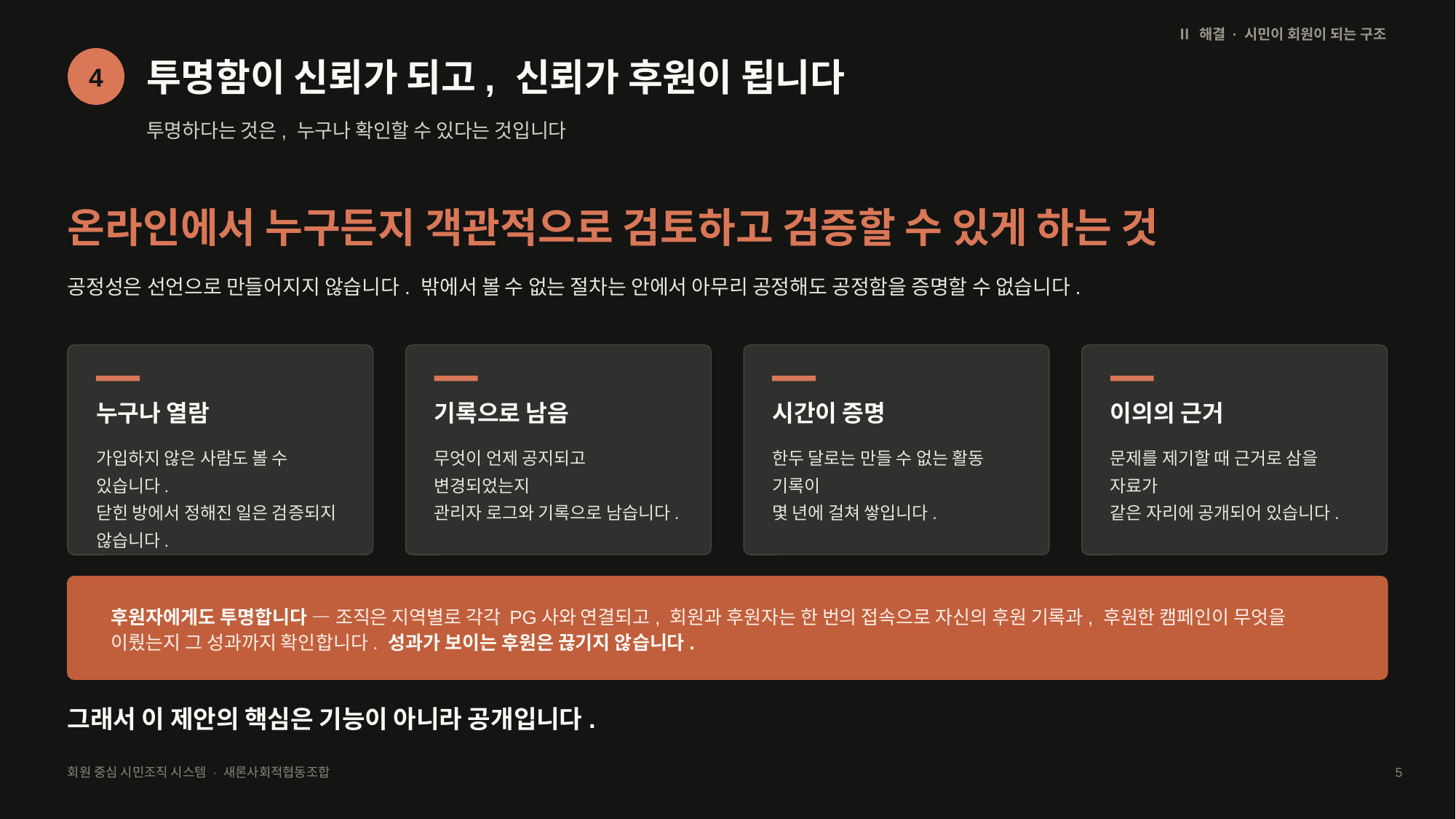

Ⅱ 해결 · 시민이 회원이 되는 구조
투명함이 신뢰가 되고, 신뢰가 후원이 됩니다

4
투명하다는 것은, 누구나 확인할 수 있다는 것입니다
온라인에서 누구든지 객관적으로 검토하고 검증할 수 있게 하는 것
공정성은 선언으로 만들어지지 않습니다. 밖에서 볼 수 없는 절차는 안에서 아무리 공정해도 공정함을 증명할 수 없습니다.

누구나 열람
기록으로 남음
시간이 증명
이의의 근거
가입하지 않은 사람도 볼 수 있습니다.
닫힌 방에서 정해진 일은 검증되지 않습니다.
무엇이 언제 공지되고 변경되었는지
관리자 로그와 기록으로 남습니다.
한두 달로는 만들 수 없는 활동 기록이
몇 년에 걸쳐 쌓입니다.
문제를 제기할 때 근거로 삼을 자료가
같은 자리에 공개되어 있습니다.

후원자에게도 투명합니다 — 조직은 지역별로 각각 PG사와 연결되고, 회원과 후원자는 한 번의 접속으로 자신의 후원 기록과, 후원한 캠페인이 무엇을 이뤘는지 그 성과까지 확인합니다. 성과가 보이는 후원은 끊기지 않습니다.
그래서 이 제안의 핵심은 기능이 아니라 공개입니다.
회원 중심 시민조직 시스템 · 새론사회적협동조합
5